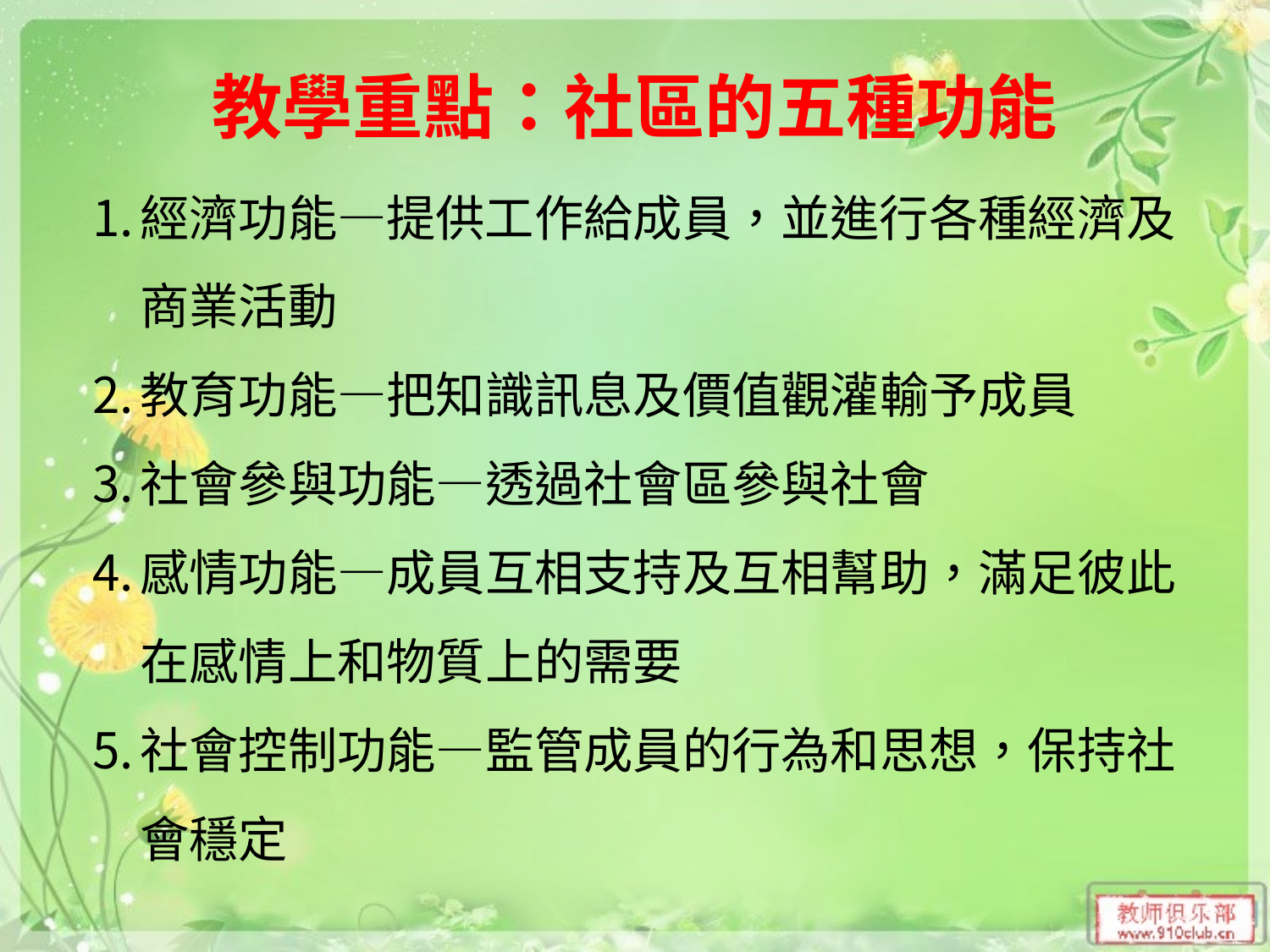

教學重點：社區的五種功能
經濟功能—提供工作給成員，並進行各種經濟及商業活動
教育功能—把知識訊息及價值觀灌輸予成員
社會參與功能—透過社會區參與社會
感情功能—成員互相支持及互相幫助，滿足彼此在感情上和物質上的需要
社會控制功能—監管成員的行為和思想，保持社會穩定